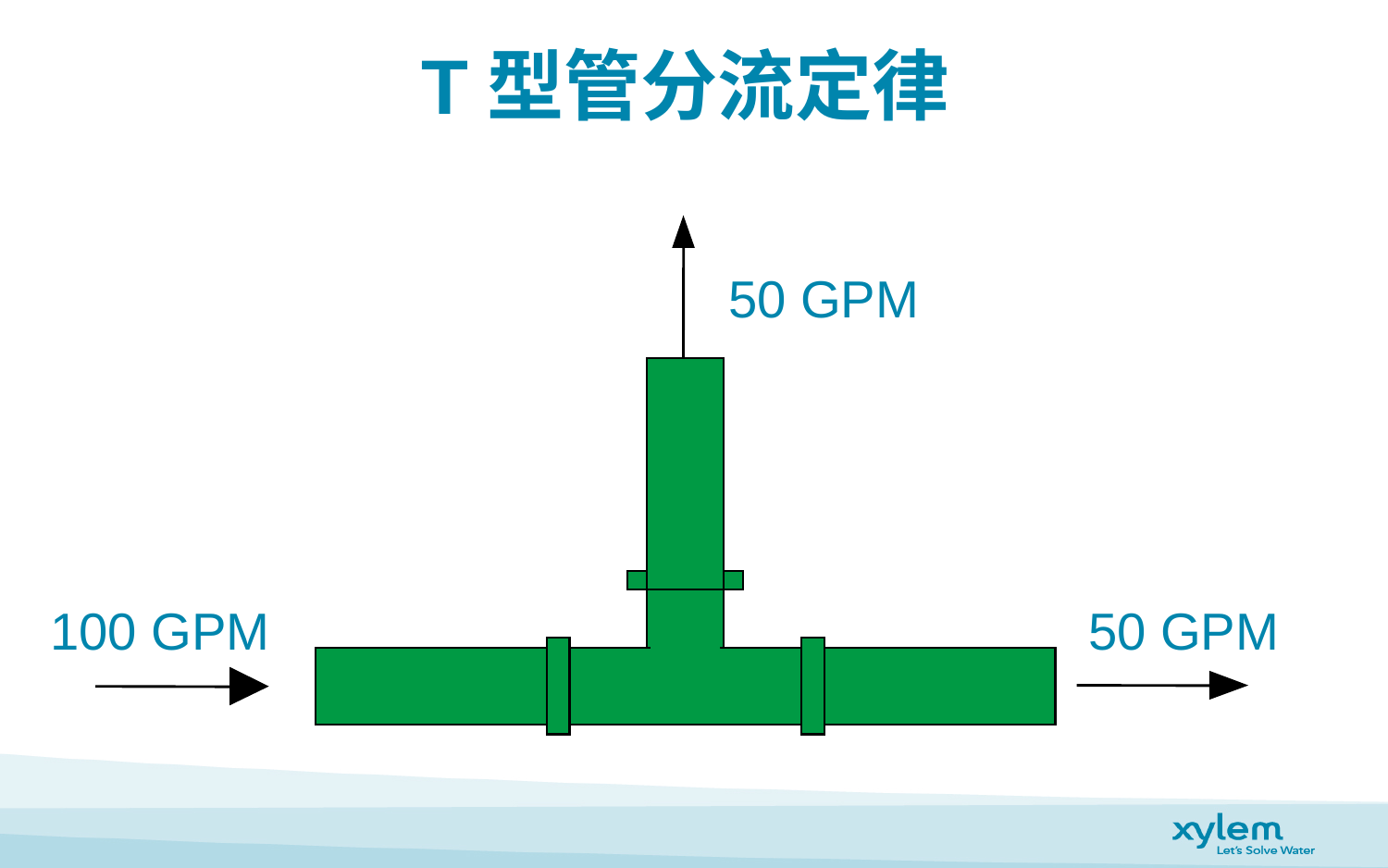

# T型管分流定律

50 GPM

100 GPM
50 GPM